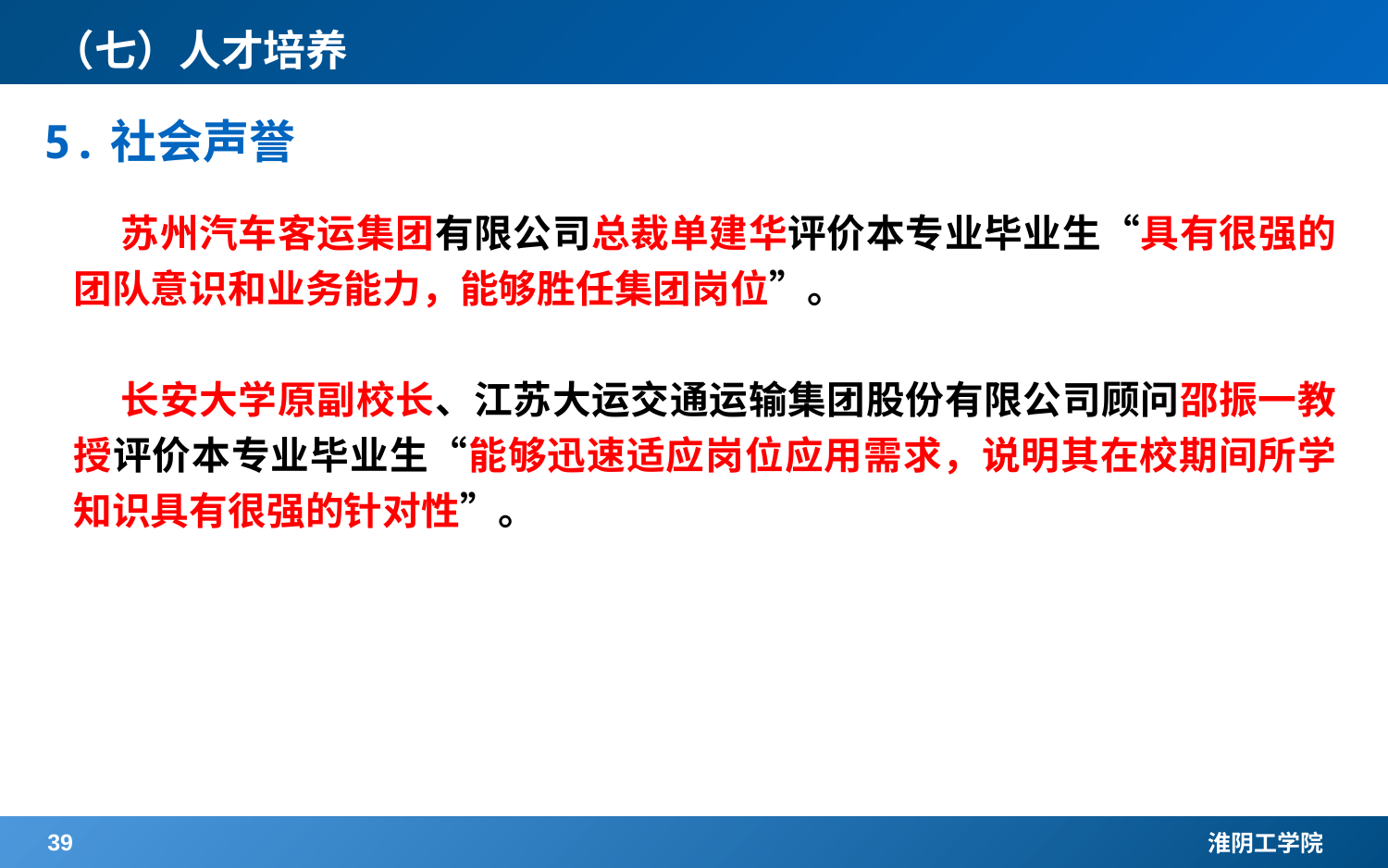

（七）人才培养
5.社会声誉
    苏州汽车客运集团有限公司总裁单建华评价本专业毕业生“具有很强的团队意识和业务能力，能够胜任集团岗位”。

    长安大学原副校长、江苏大运交通运输集团股份有限公司顾问邵振一教授评价本专业毕业生“能够迅速适应岗位应用需求，说明其在校期间所学知识具有很强的针对性”。